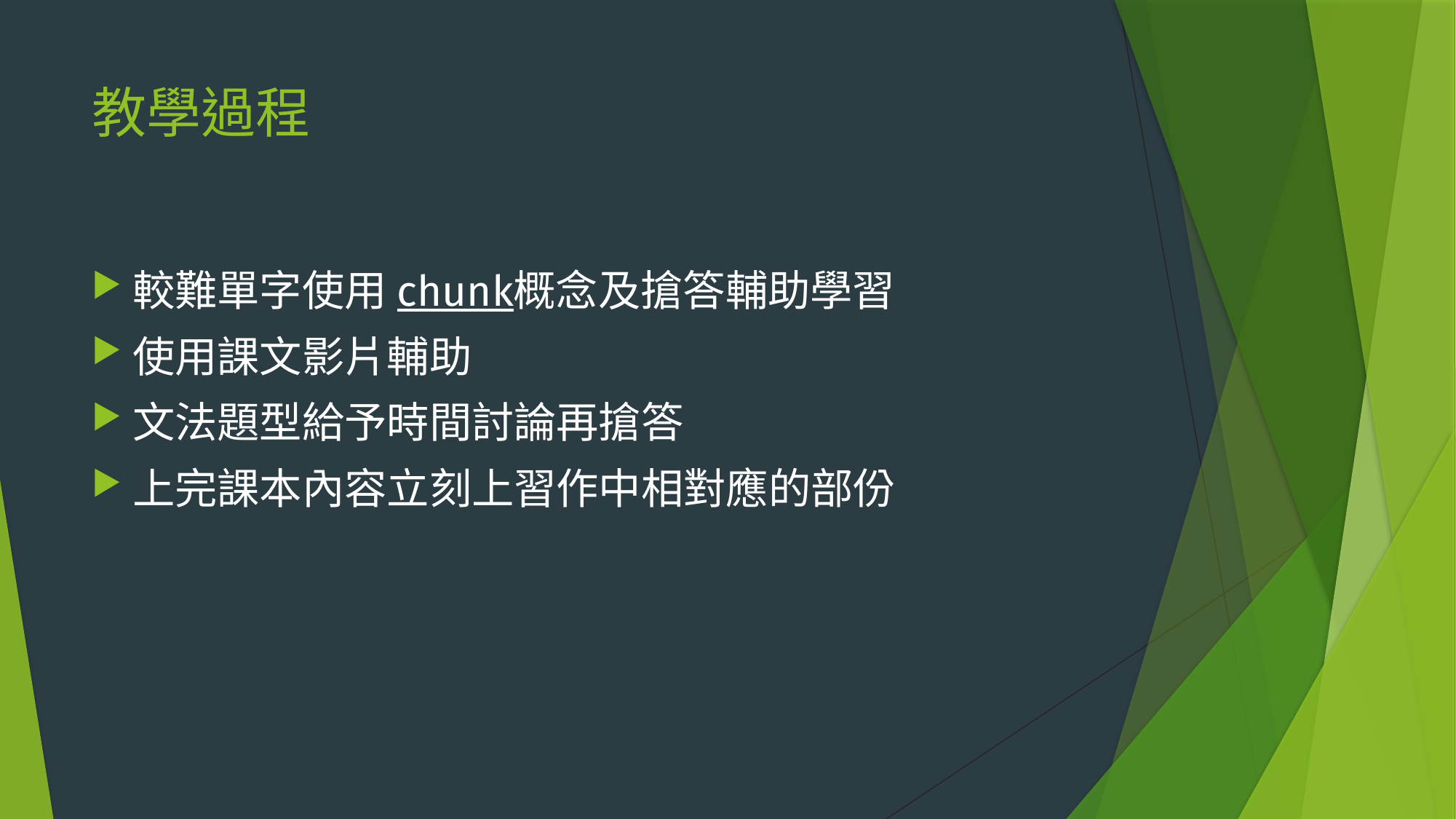

# 教學過程
較難單字使用chunk概念及搶答輔助學習
使用課文影片輔助
文法題型給予時間討論再搶答
上完課本內容立刻上習作中相對應的部份